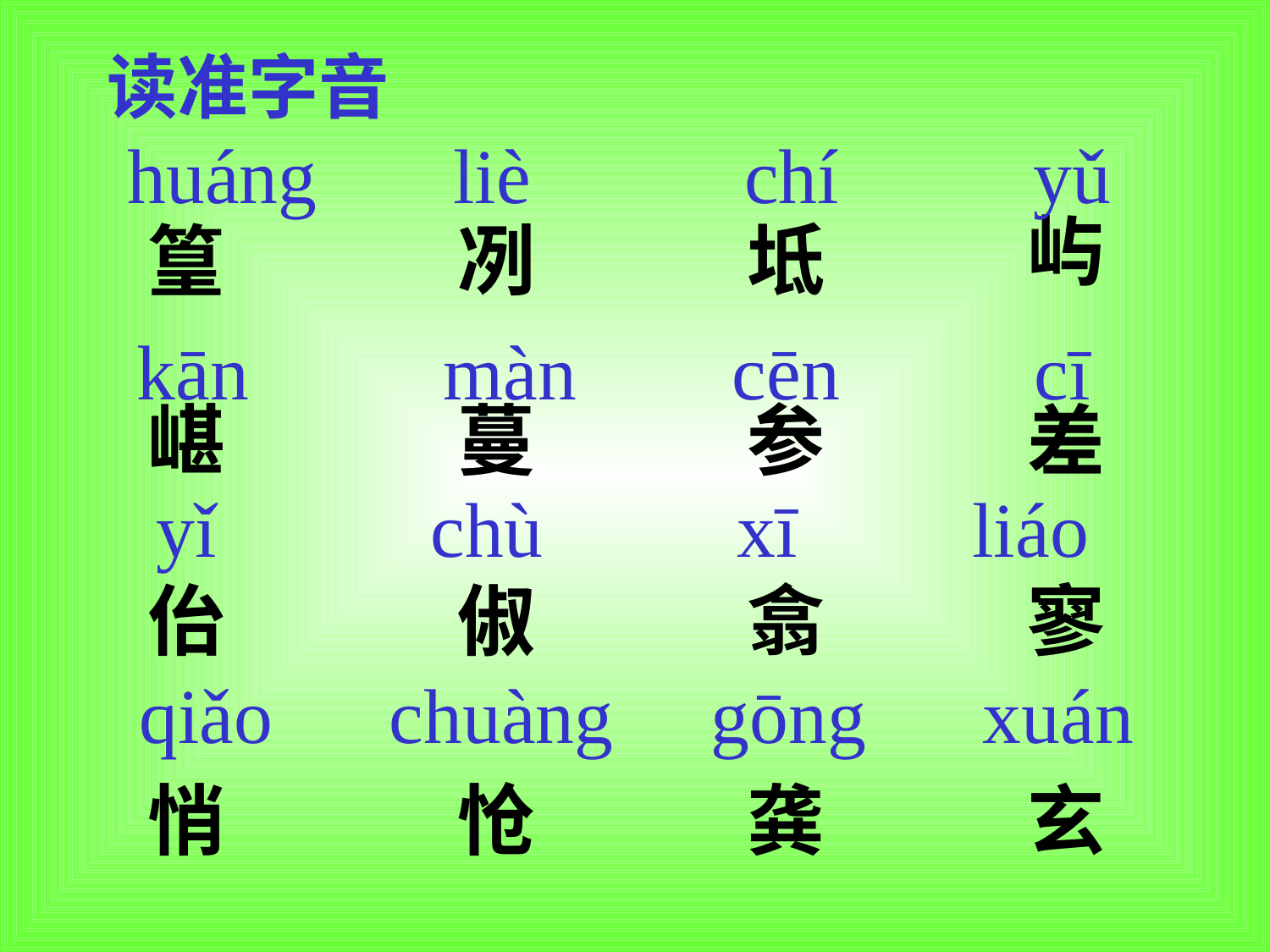

读准字音
huáng       liè           chí          yǔ
屿
冽
坻
篁
 kān          màn        cēn          cī
嵁
蔓
参
差
  yǐ           chù          xī         liáo

佁
翕
寥
俶
  qiǎo      chuàng     gōng      xuán
悄
怆
玄
龚